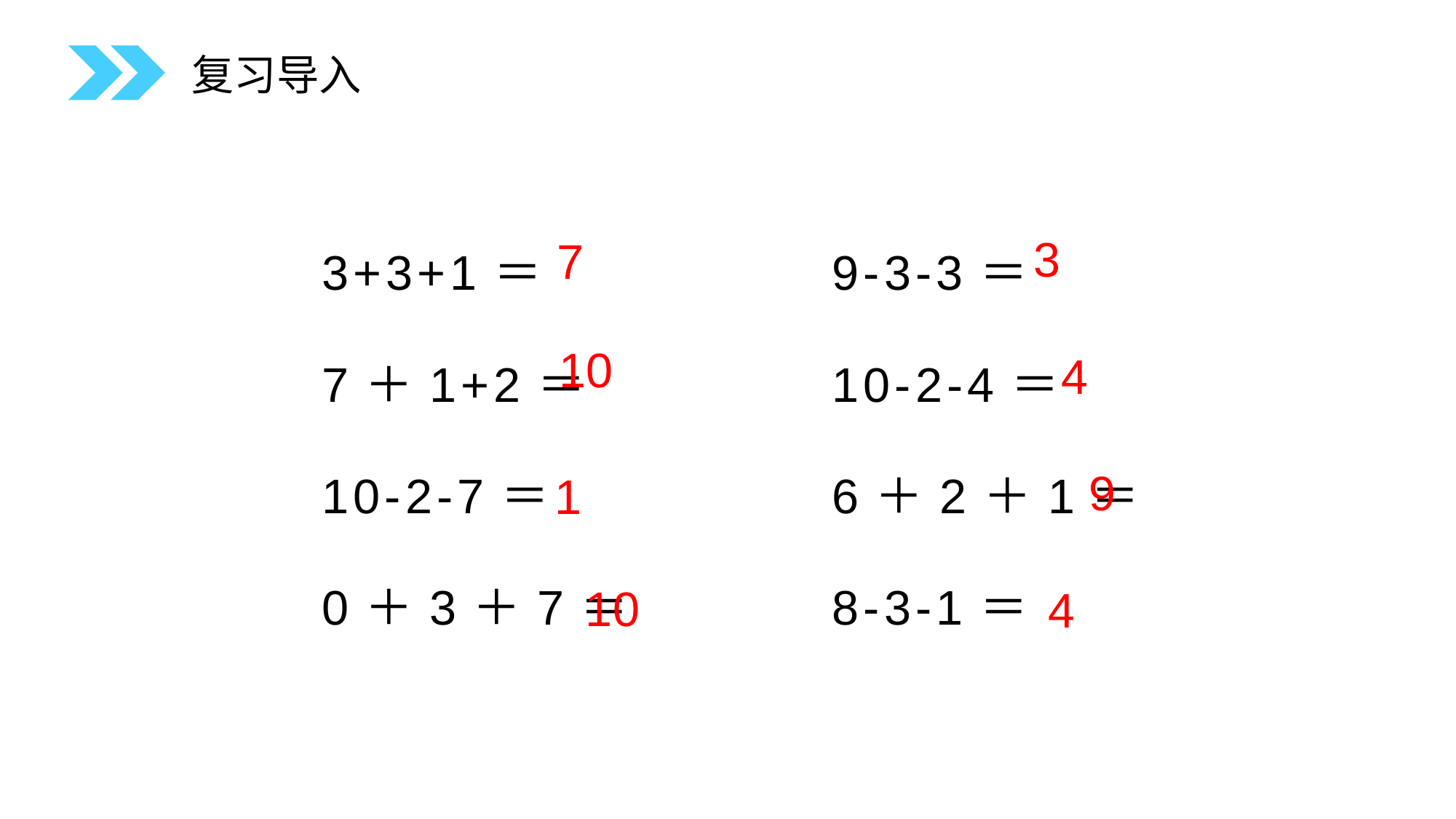

复习导入
3+3+1＝
7＋1+2＝
10-2-7＝
0＋3＋7＝
9-3-3＝
10-2-4＝
6＋2＋1＝
8-3-1＝
3
7
10
4
9
1
10
4